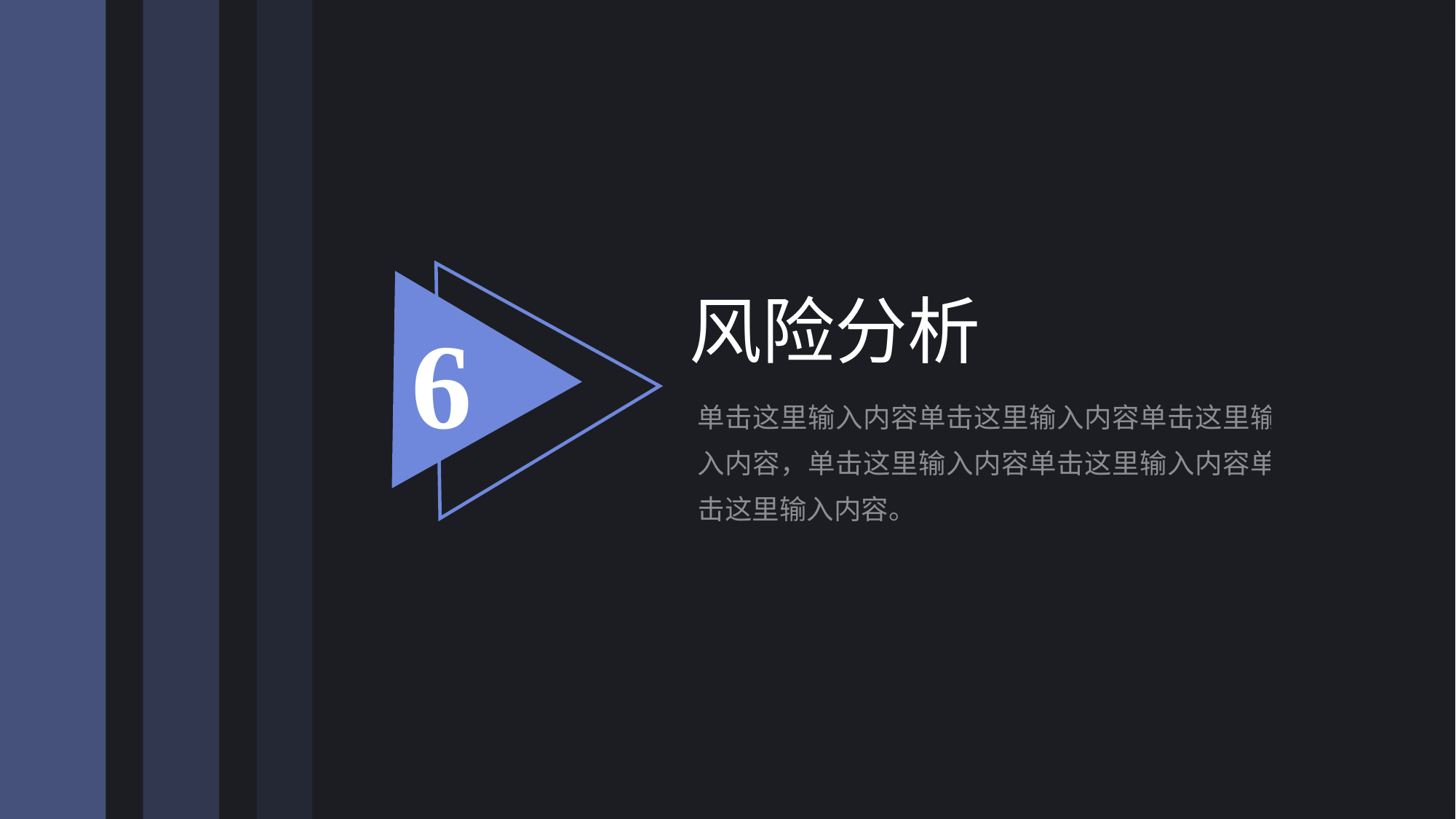

6
风险分析
单击这里输入内容单击这里输入内容单击这里输入内容，单击这里输入内容单击这里输入内容单击这里输入内容。